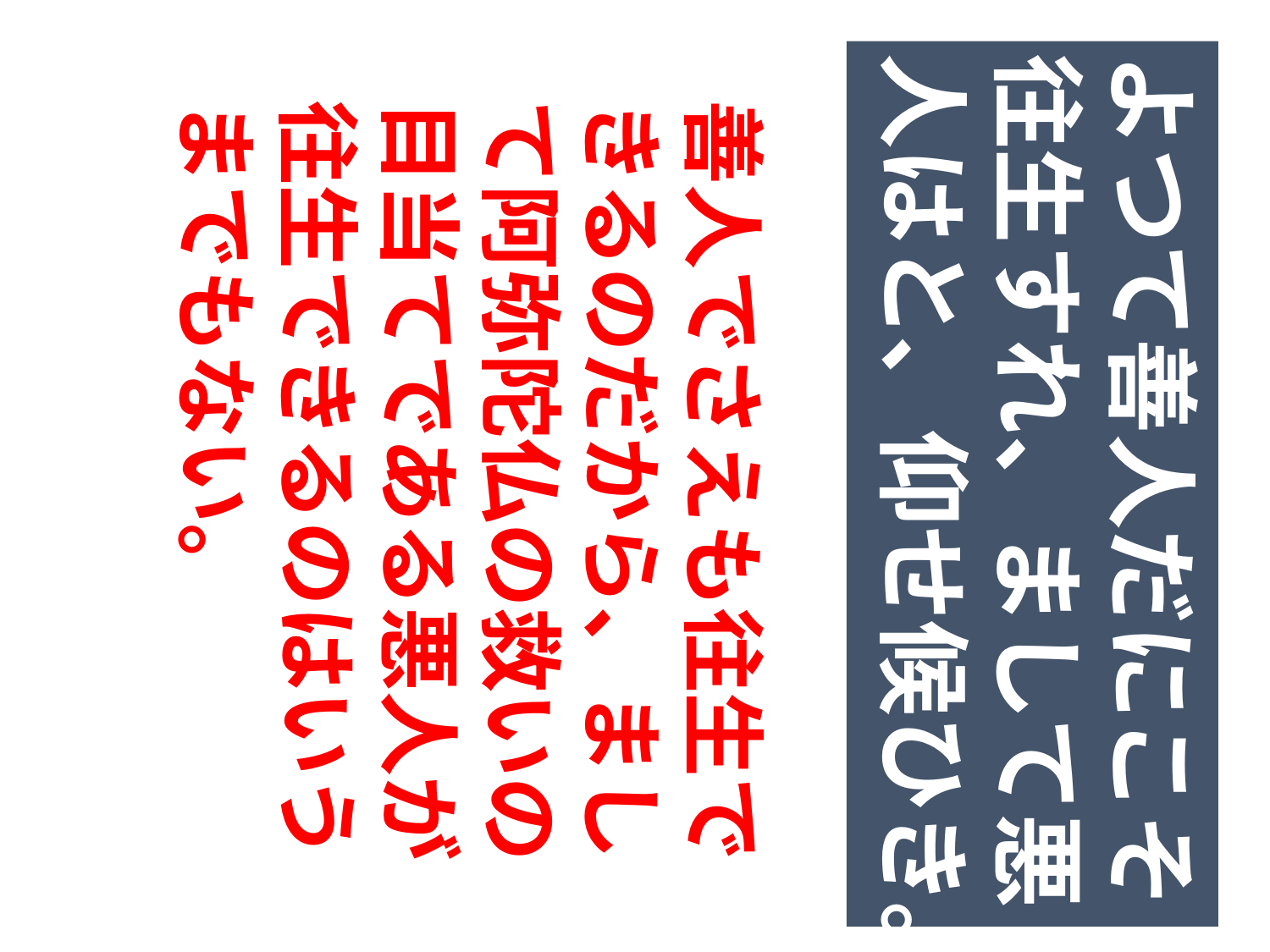

よつて善人だにこそ往生すれ、まして悪人はと、仰せ候ひき。
善人でさえも往生できるのだから、まして阿弥陀仏の救いの目当てである悪人が往生できるのはいうまでもない。